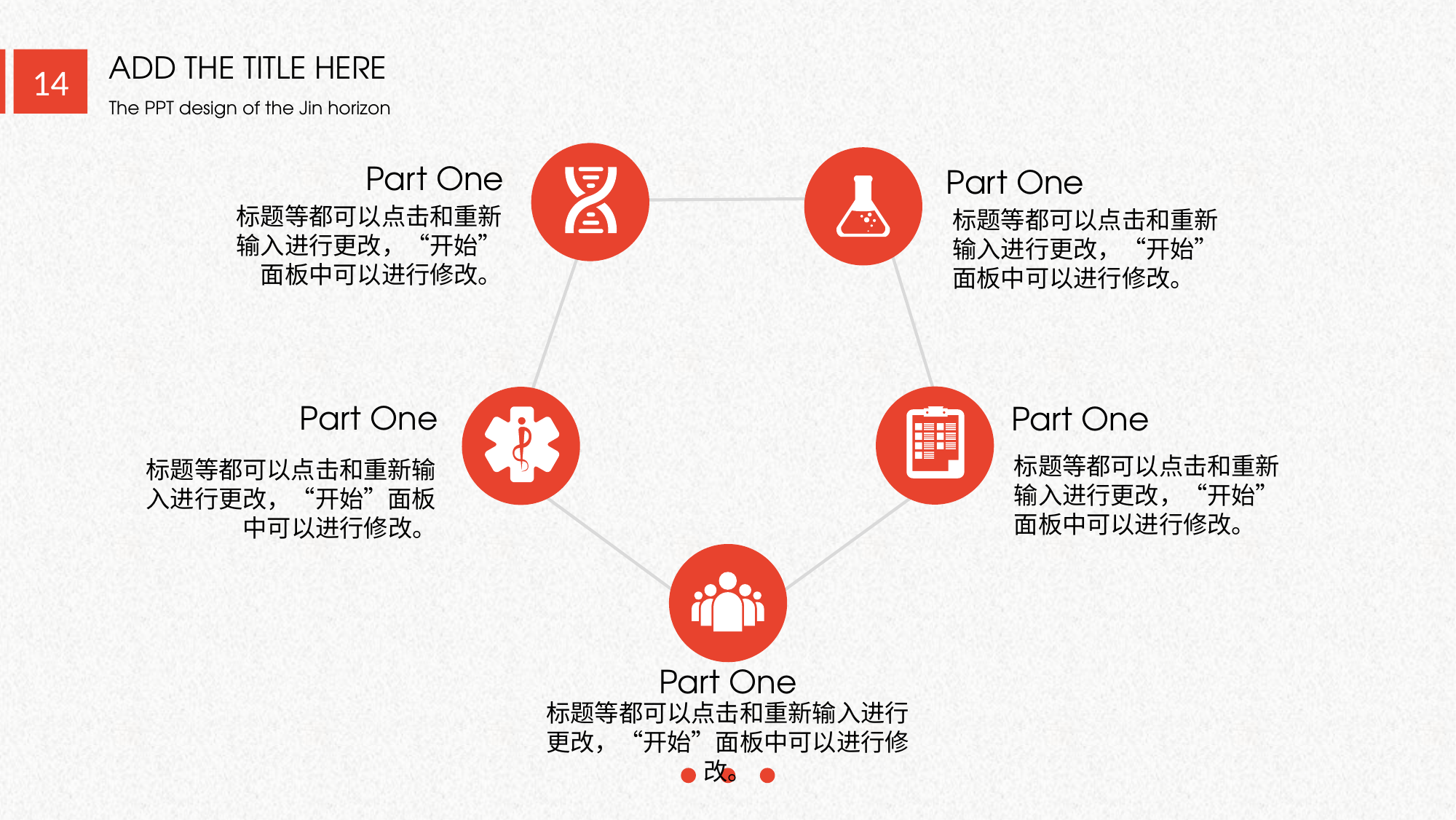

Part One

Part One
标题等都可以点击和重新输入进行更改，“开始”面板中可以进行修改。
标题等都可以点击和重新输入进行更改，“开始”面板中可以进行修改。

Part One
Part One
标题等都可以点击和重新输入进行更改，“开始”面板中可以进行修改。
标题等都可以点击和重新输入进行更改，“开始”面板中可以进行修改。

Part One
标题等都可以点击和重新输入进行更改，“开始”面板中可以进行修改。